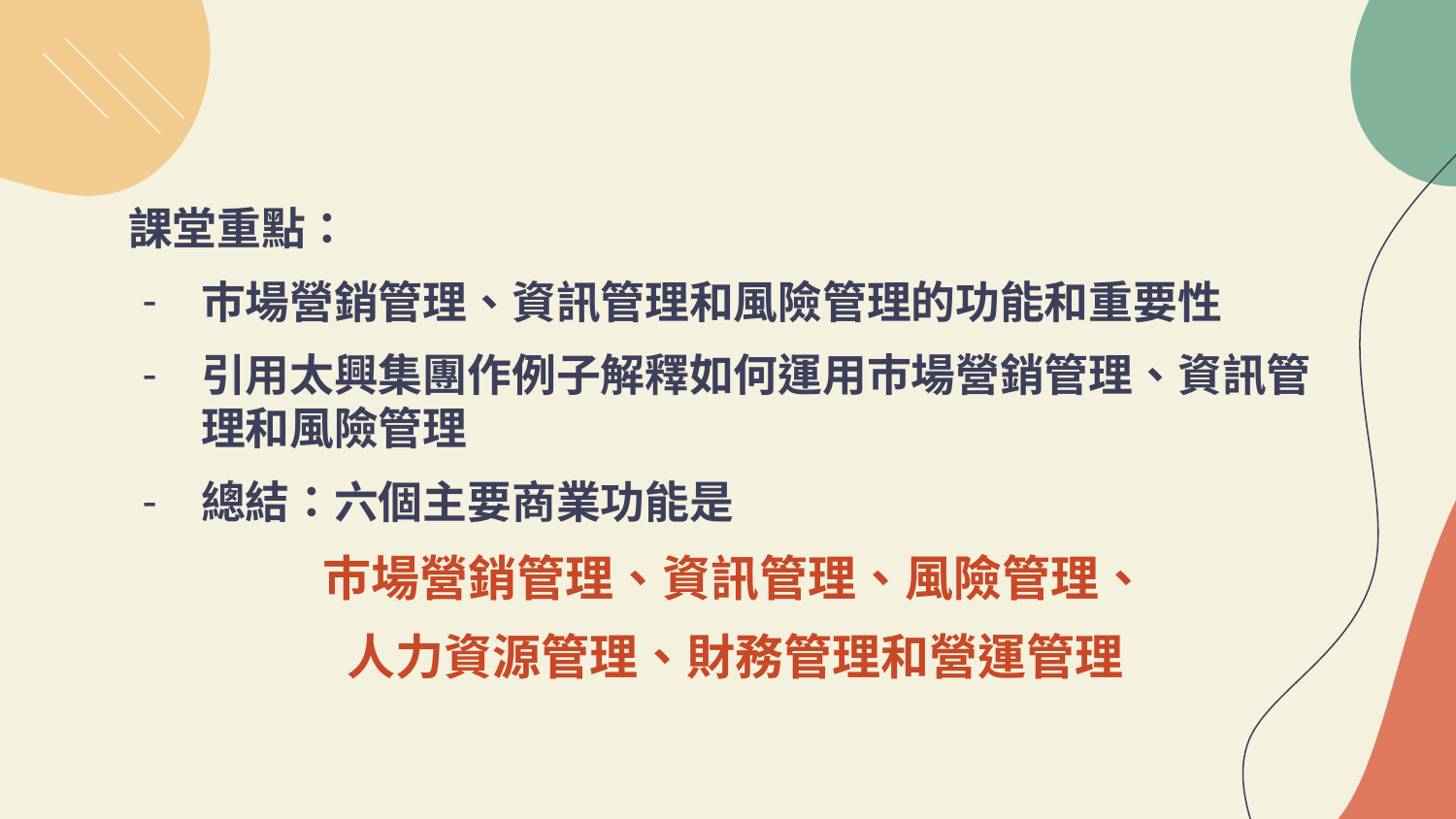

課堂重點：
巿場營銷管理、資訊管理和風險管理的功能和重要性
引用太興集團作例子解釋如何運用巿場營銷管理、資訊管理和風險管理
總結：六個主要商業功能是
巿場營銷管理、資訊管理、風險管理、
人力資源管理、財務管理和營運管理